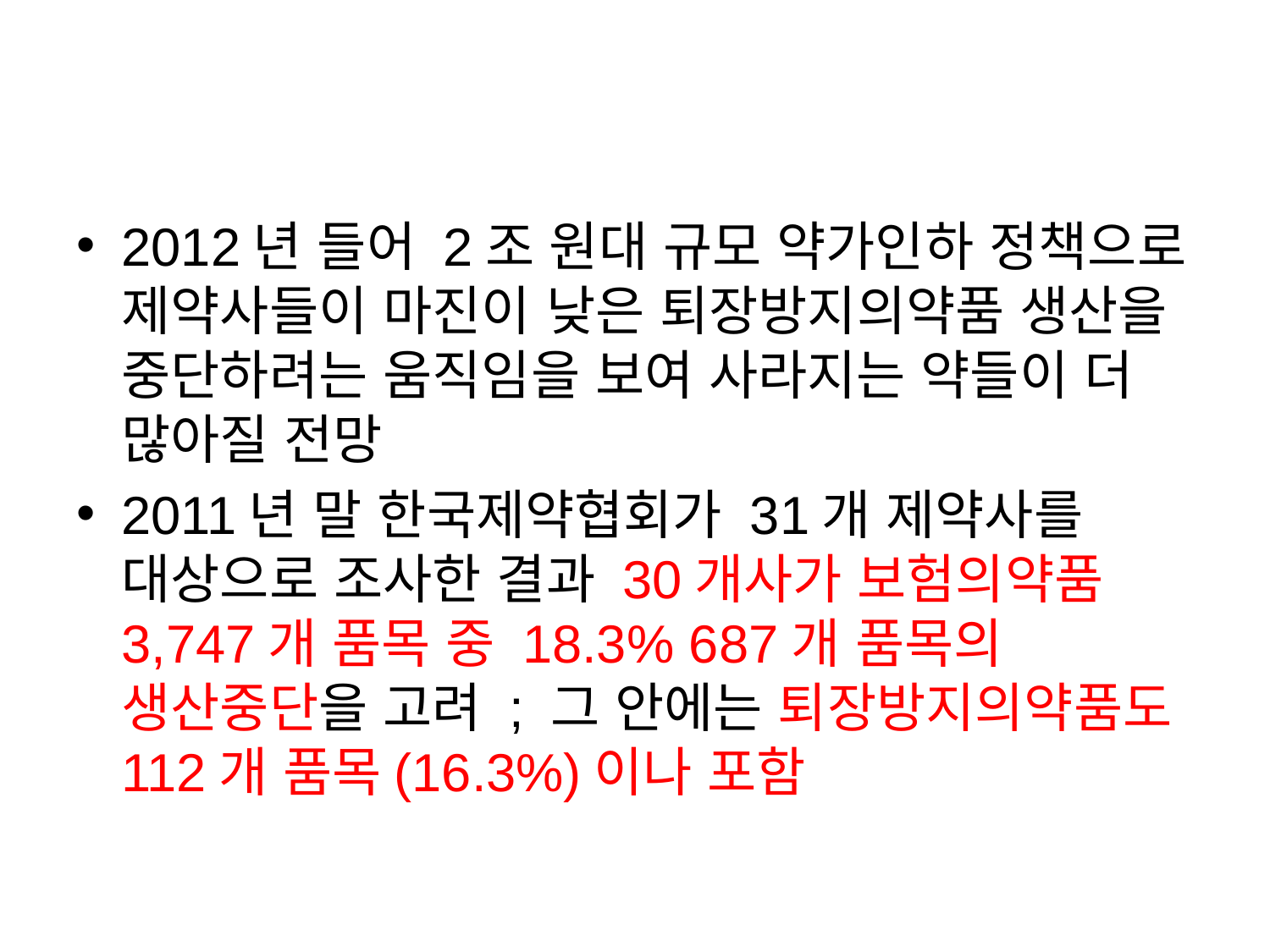

#
2012년 들어 2조 원대 규모 약가인하 정책으로 제약사들이 마진이 낮은 퇴장방지의약품 생산을 중단하려는 움직임을 보여 사라지는 약들이 더 많아질 전망
2011년 말 한국제약협회가 31개 제약사를 대상으로 조사한 결과 30개사가 보험의약품 3,747개 품목 중 18.3% 687개 품목의 생산중단을 고려 ; 그 안에는 퇴장방지의약품도 112개 품목(16.3%)이나 포함